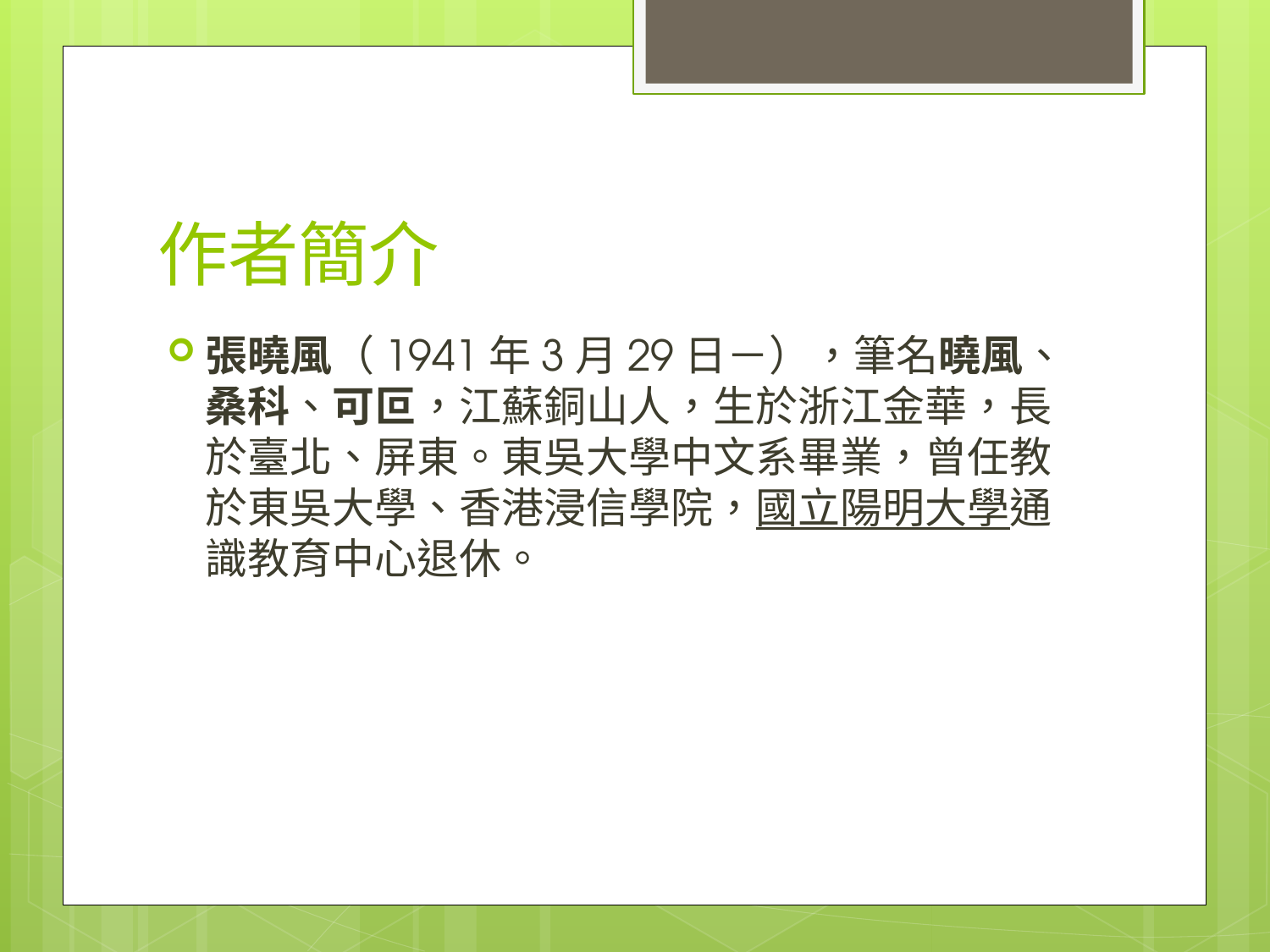

# 作者簡介
張曉風（1941年3月29日－），筆名曉風、桑科、可叵，江蘇銅山人，生於浙江金華，長於臺北、屏東。東吳大學中文系畢業，曾任教於東吳大學、香港浸信學院，國立陽明大學通識教育中心退休。